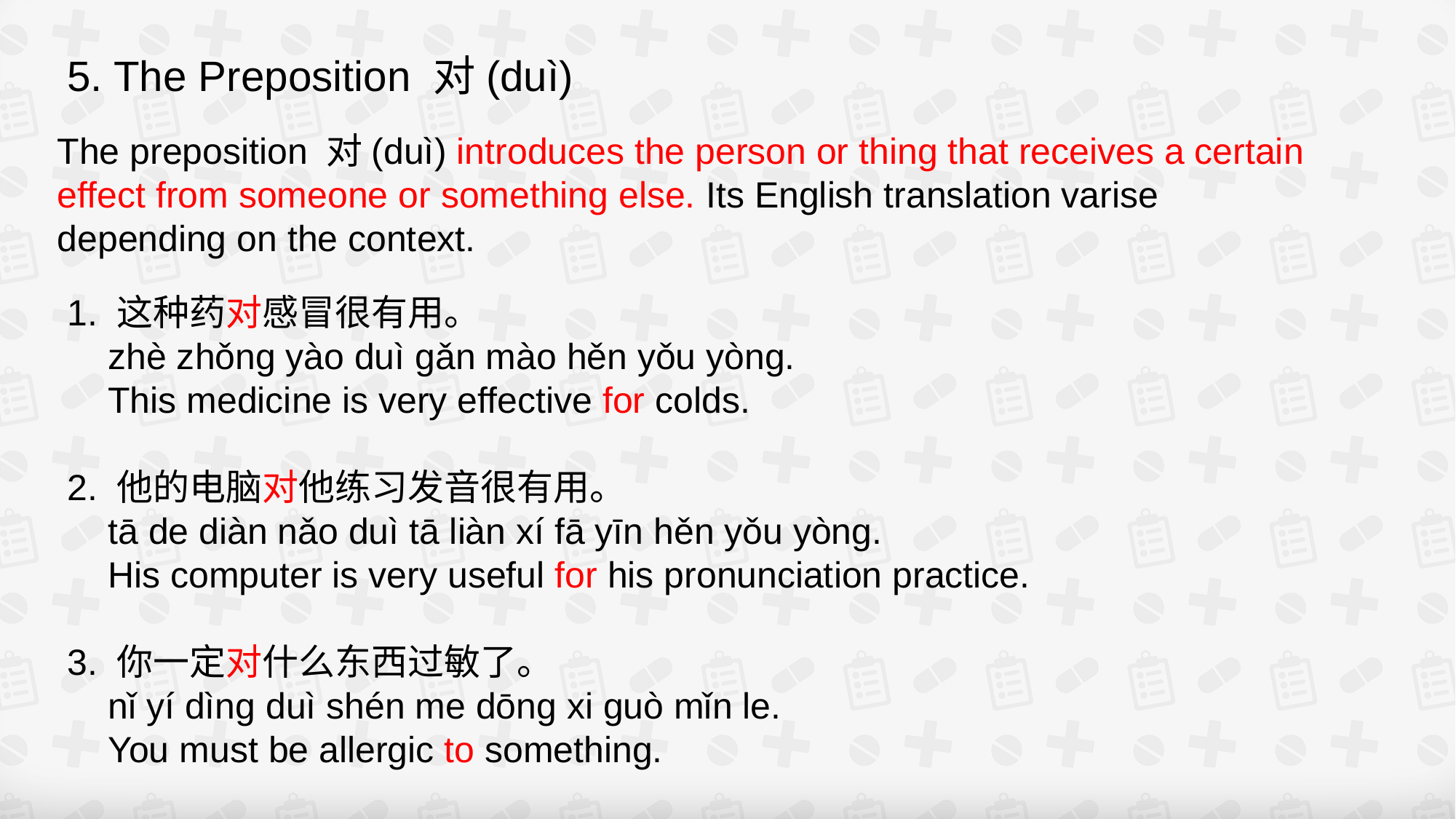

5. The Preposition 对(duì)
The preposition 对(duì) introduces the person or thing that receives a certain effect from someone or something else. Its English translation varise depending on the context.
1. 这种药对感冒很有用。
    zhè zhǒng yào duì gǎn mào hěn yǒu yòng.
    This medicine is very effective for colds.

2. 他的电脑对他练习发音很有用。
    tā de diàn nǎo duì tā liàn xí fā yīn hěn yǒu yòng.
    His computer is very useful for his pronunciation practice.

3. 你一定对什么东西过敏了。
    nǐ yí dìng duì shén me dōng xi guò mǐn le.
    You must be allergic to something.